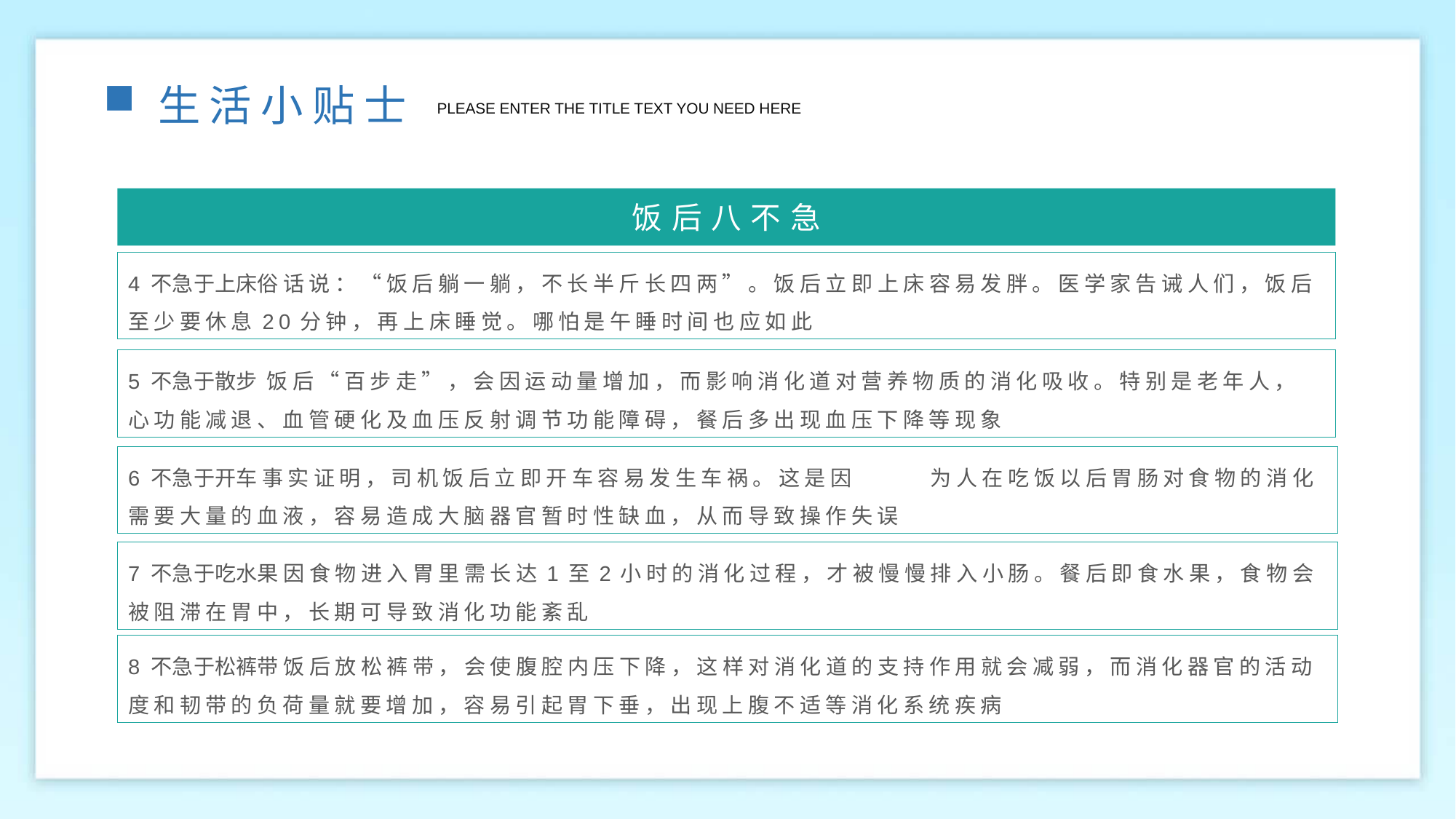

生活小贴士
PLEASE ENTER THE TITLE TEXT YOU NEED HERE
饭后八不急
4 不急于上床俗话说：“饭后躺一躺，不长半斤长四两”。饭后立即上床容易发胖。医学家告诫人们，饭后至少要休息20分钟，再上床睡觉。哪怕是午睡时间也应如此
5 不急于散步  饭后“百步走”，会因运动量增加，而影响消化道对营养物质的消化吸收。特别是老年人，心功能减退、血管硬化及血压反射调节功能障碍，餐后多出现血压下降等现象
6 不急于开车 事实证明，司机饭后立即开车容易发生车祸。这是因        为人在吃饭以后胃肠对食物的消化需要大量的血液，容易造成大脑器官暂时性缺血，从而导致操作失误
7 不急于吃水果 因食物进入胃里需长达1至2小时的消化过程，才被慢慢排入小肠。餐后即食水果，食物会被阻滞在胃中，长期可导致消化功能紊乱
8 不急于松裤带 饭后放松裤带，会使腹腔内压下降，这样对消化道的支持作用就会减弱，而消化器官的活动度和韧带的负荷量就要增加，容易引起胃下垂，出现上腹不适等消化系统疾病